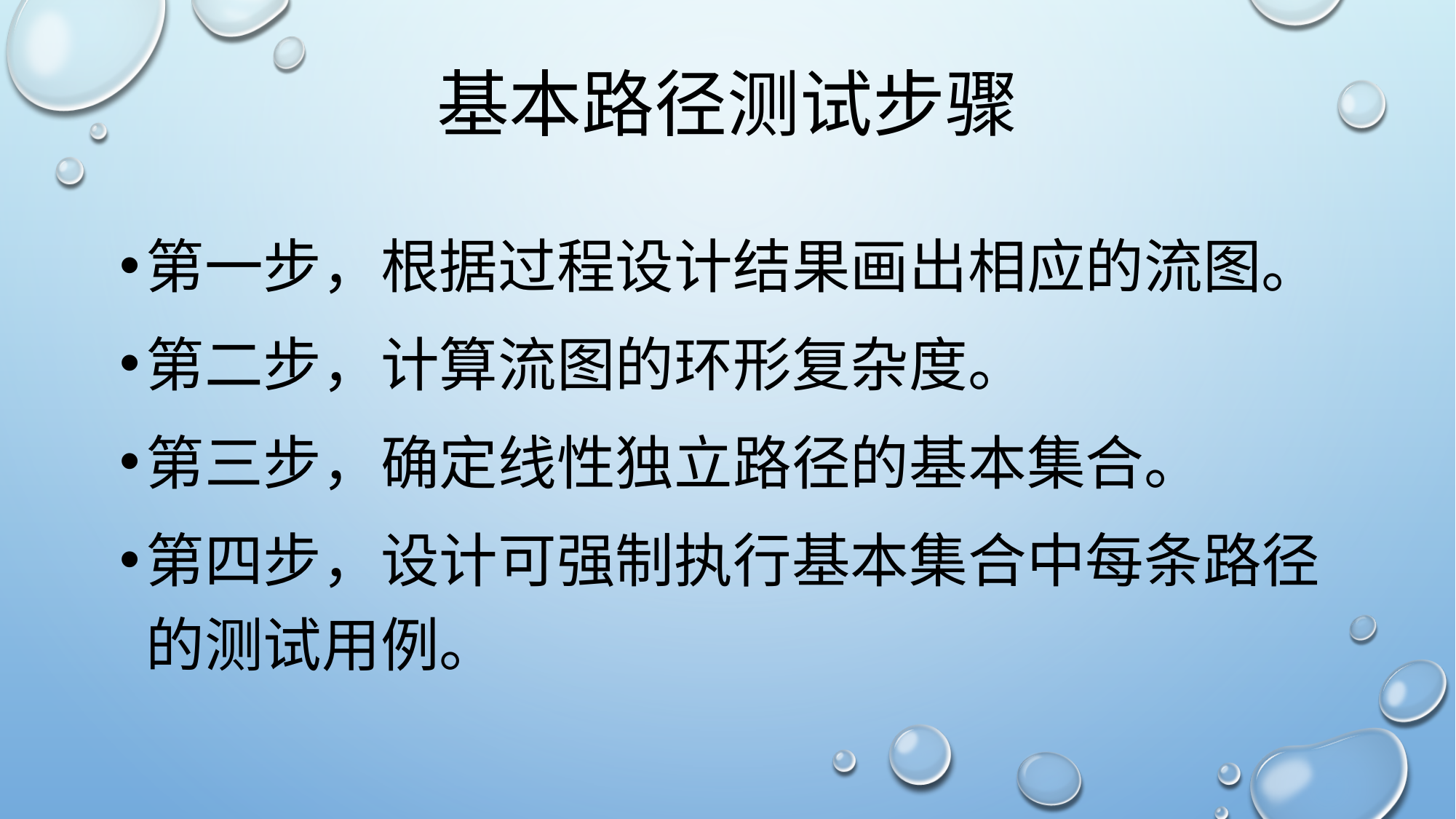

# 基本路径测试步骤
第一步，根据过程设计结果画出相应的流图。
第二步，计算流图的环形复杂度。
第三步，确定线性独立路径的基本集合。
第四步，设计可强制执行基本集合中每条路径的测试用例。